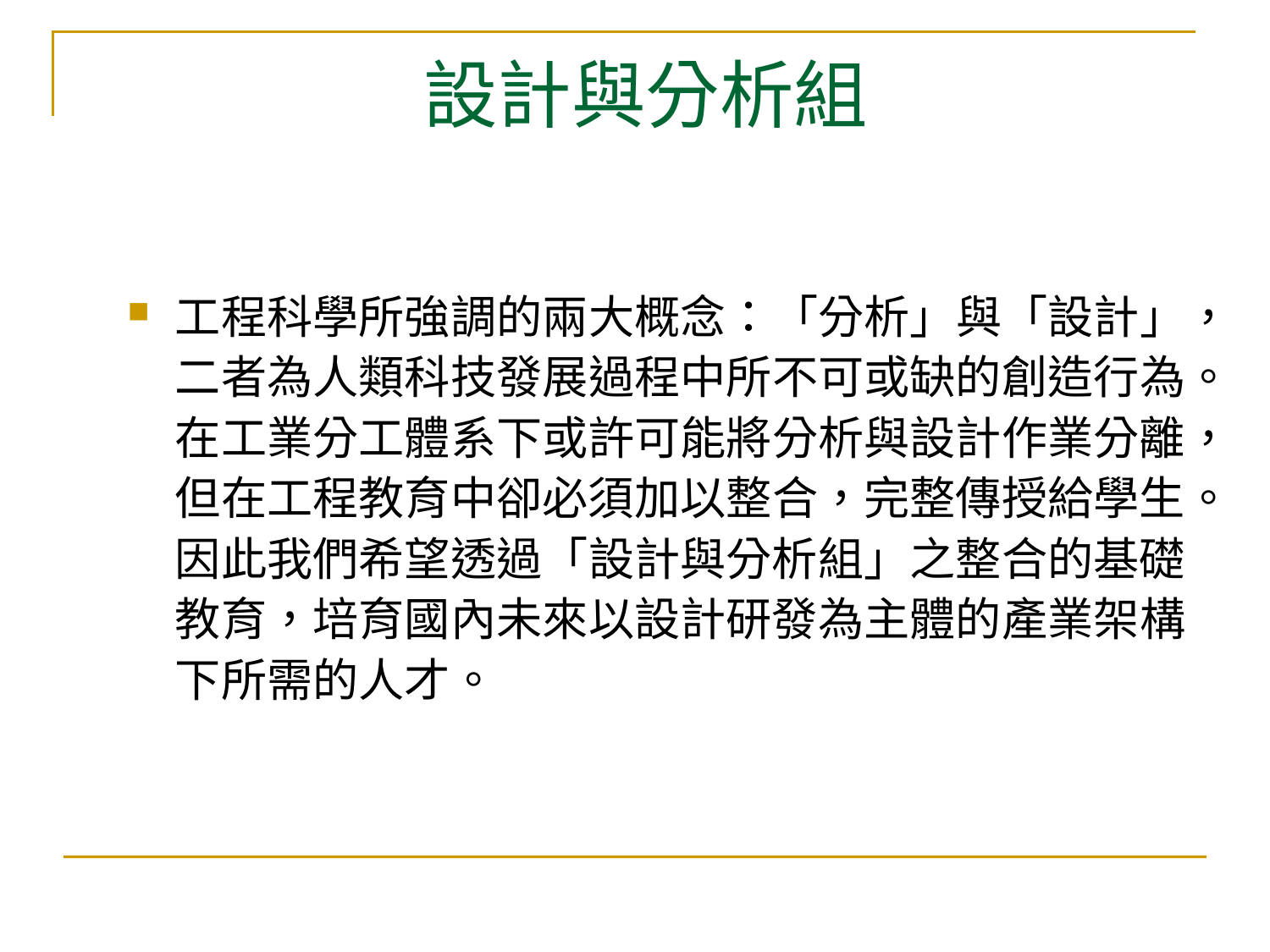

# 設計與分析組
工程科學所強調的兩大概念：「分析」與「設計」，二者為人類科技發展過程中所不可或缺的創造行為。在工業分工體系下或許可能將分析與設計作業分離，但在工程教育中卻必須加以整合，完整傳授給學生。因此我們希望透過「設計與分析組」之整合的基礎教育，培育國內未來以設計研發為主體的產業架構下所需的人才。